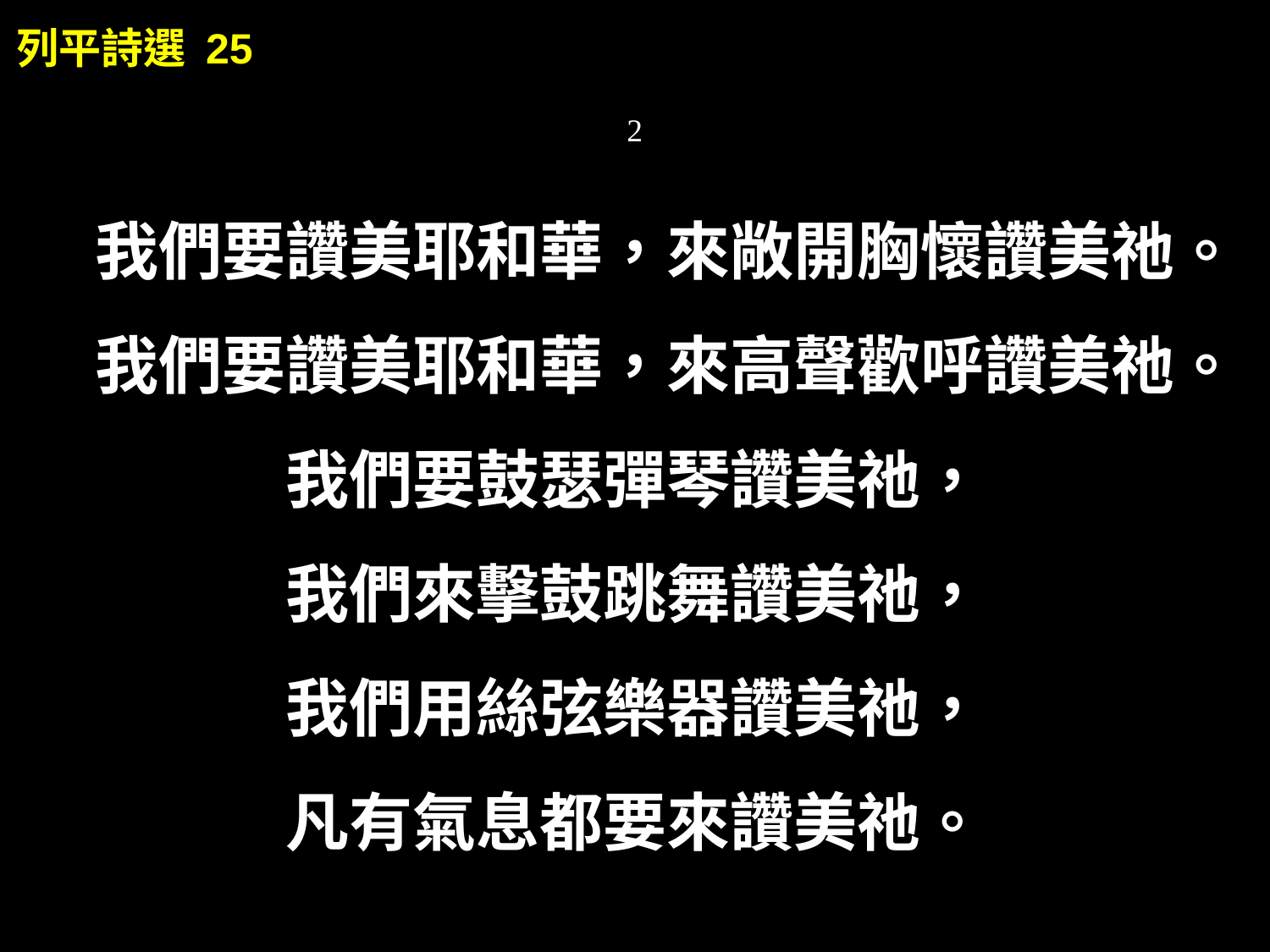

列平詩選 25
2
我們要讚美耶和華，來敞開胸懷讚美祂。
我們要讚美耶和華，來高聲歡呼讚美祂。
我們要鼓瑟彈琴讚美祂，
我們來擊鼓跳舞讚美祂，
我們用絲弦樂器讚美祂，
凡有氣息都要來讚美祂。